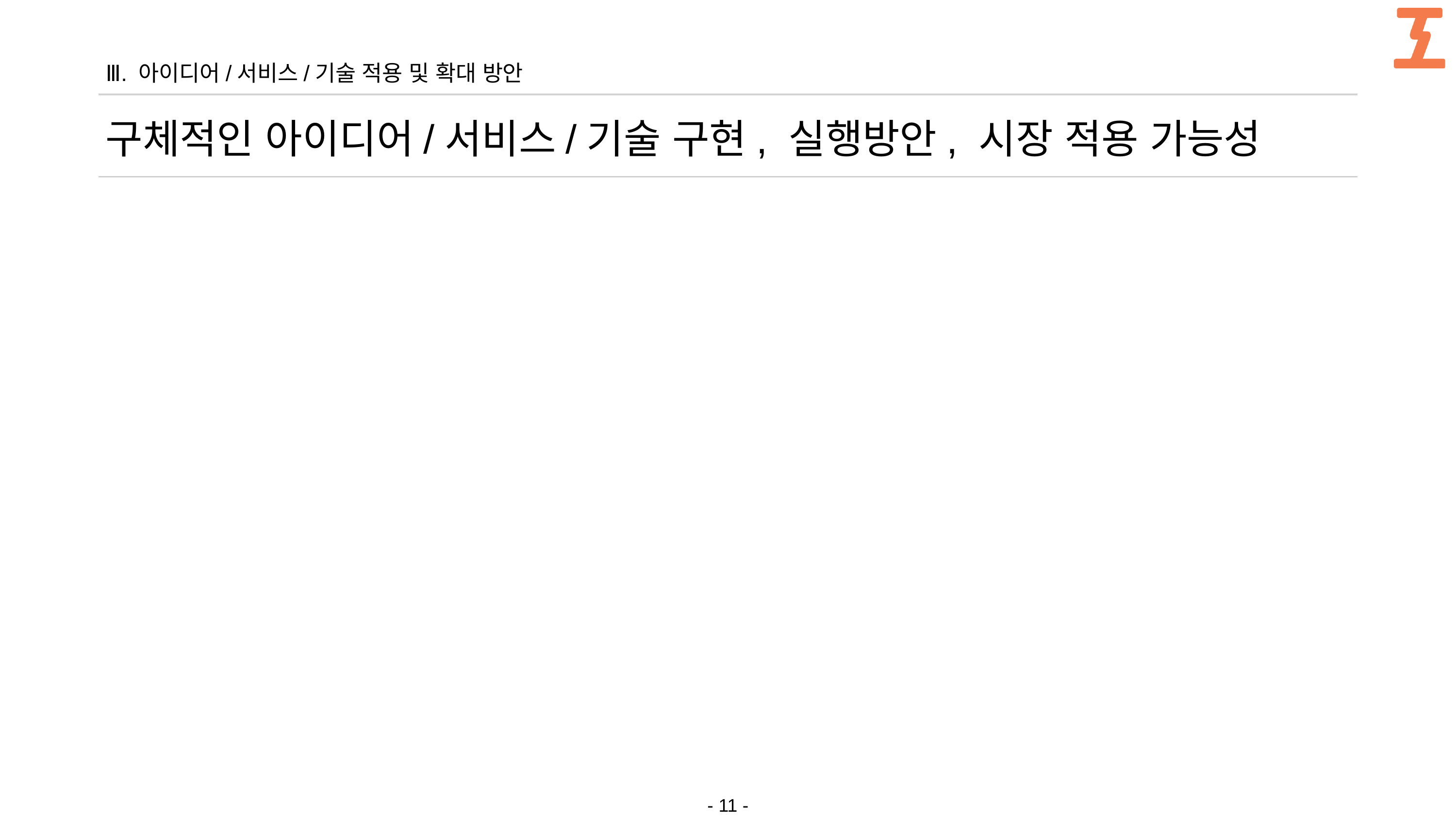

Ⅲ. 아이디어/서비스/기술 적용 및 확대 방안
구체적인 아이디어/서비스/기술 구현, 실행방안, 시장 적용 가능성